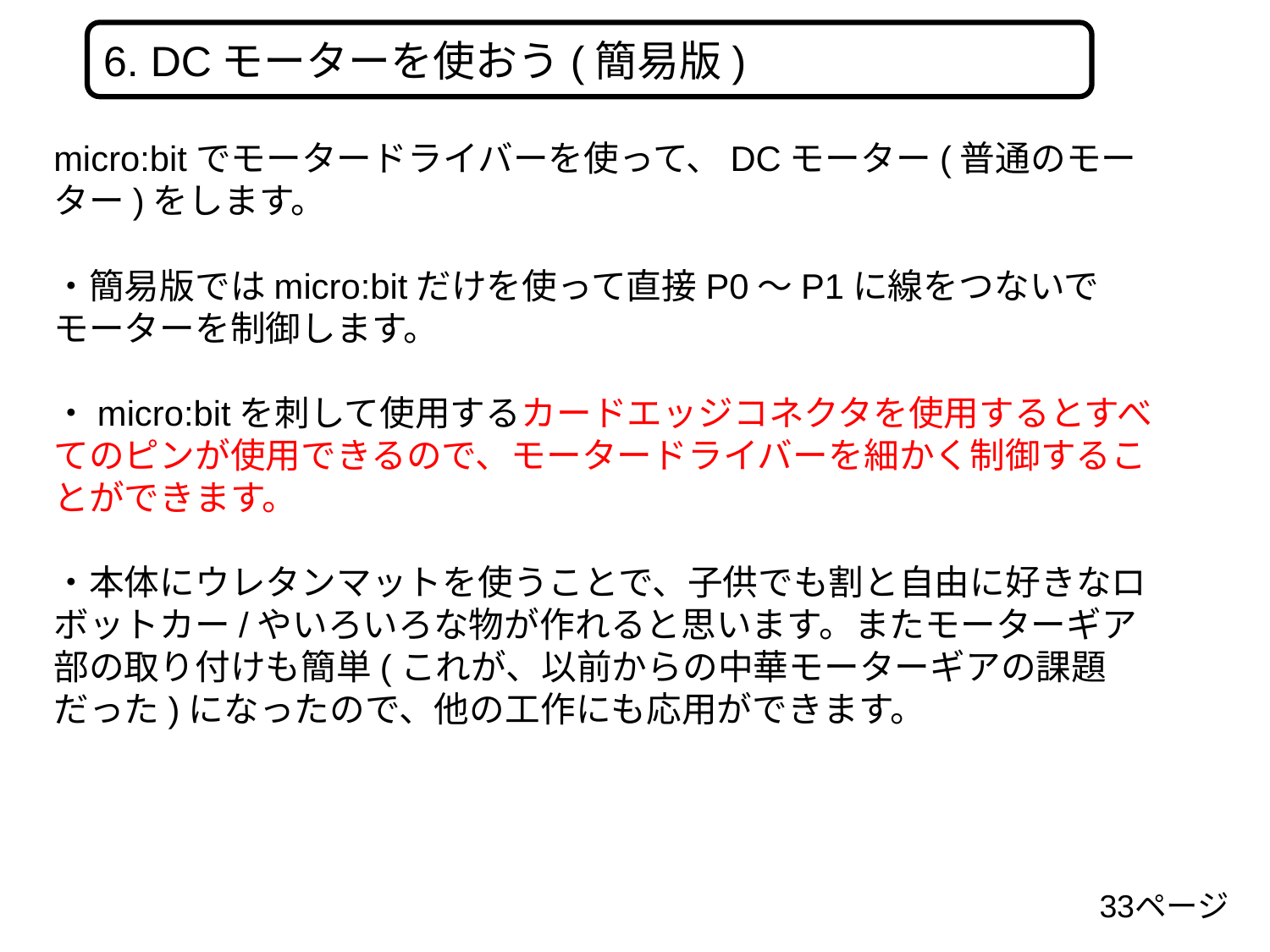

6. DCモーターを使おう(簡易版)
micro:bitでモータードライバーを使って、DCモーター(普通のモーター)をします。

・簡易版ではmicro:bitだけを使って直接P0～P1に線をつないでモーターを制御します。

・micro:bitを刺して使用するカードエッジコネクタを使用するとすべてのピンが使用できるので、モータードライバーを細かく制御することができます。

・本体にウレタンマットを使うことで、子供でも割と自由に好きなロボットカー/やいろいろな物が作れると思います。またモーターギア部の取り付けも簡単(これが、以前からの中華モーターギアの課題だった)になったので、他の工作にも応用ができます。
33ページ